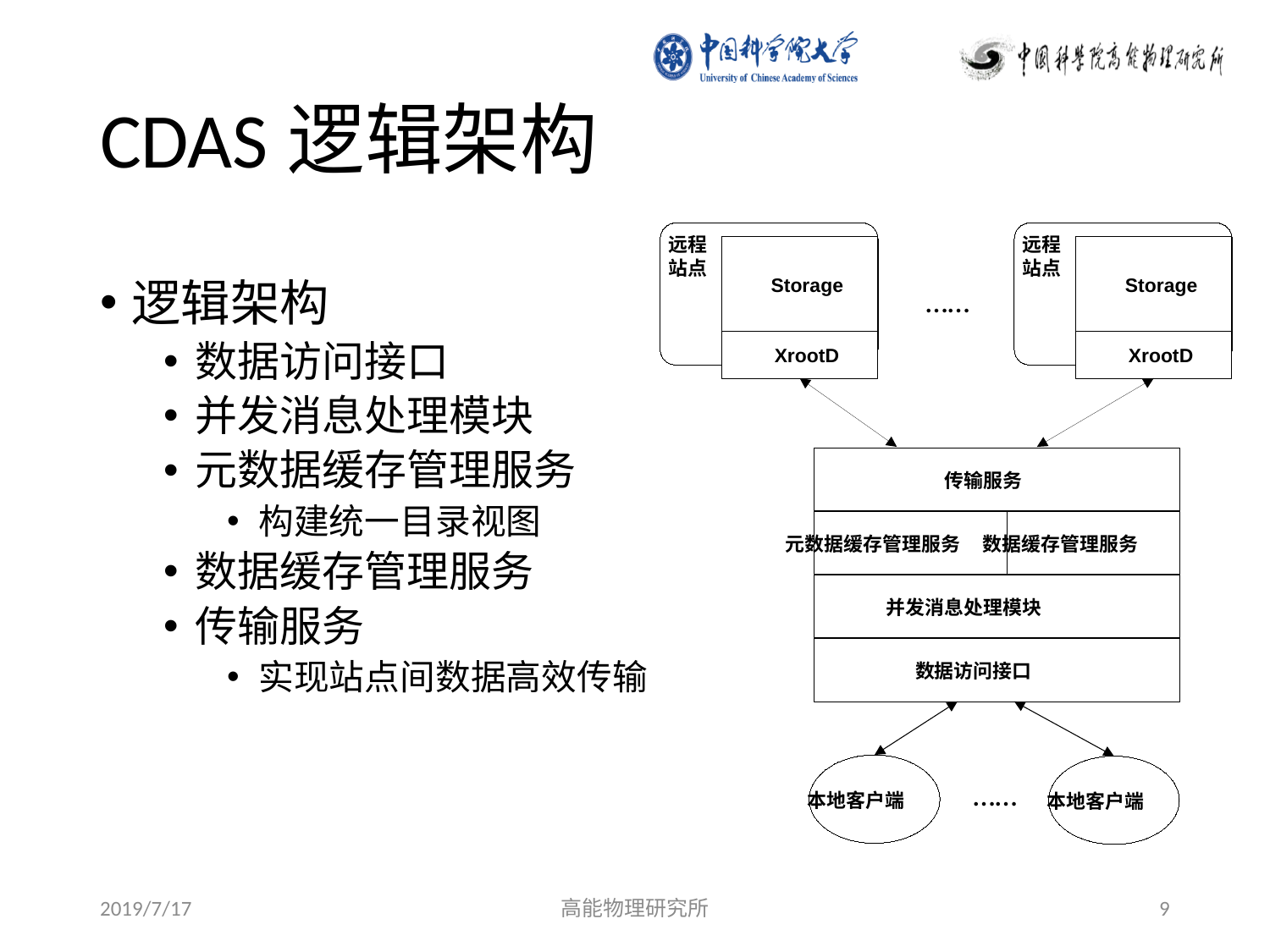

# CDAS逻辑架构

远程
远程

站点
站点
Storage
Storage
……

XrootD
XrootD

传输服务

元数据缓存管理服务
数据缓存管理服务

并发消息处理模块

数据访问接口

……
本地客户端
本地客户端
逻辑架构
数据访问接口
并发消息处理模块
元数据缓存管理服务
构建统一目录视图
数据缓存管理服务
传输服务
实现站点间数据高效传输

2019/7/17
高能物理研究所
9